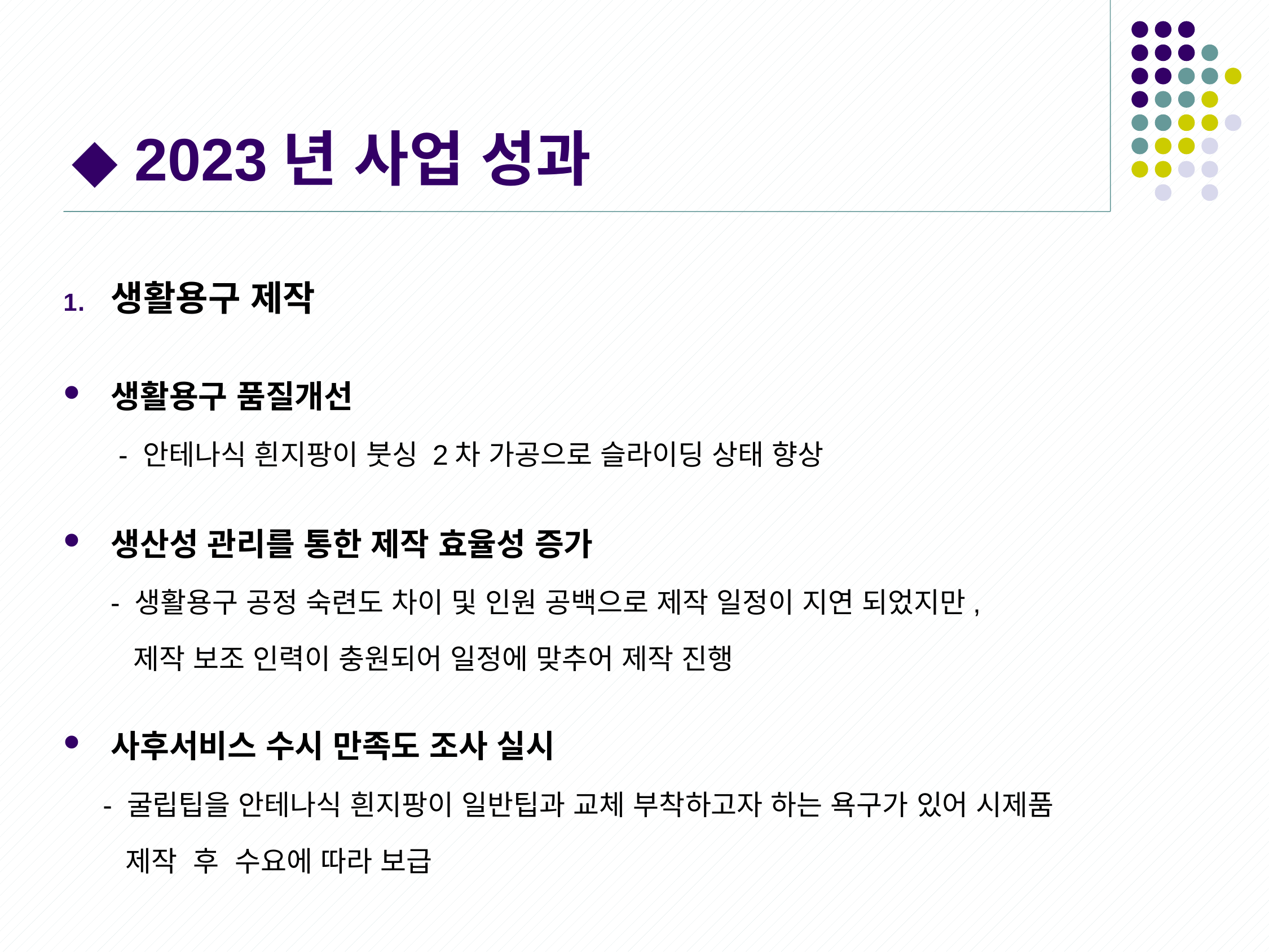

# ◆ 2023년 사업 성과
생활용구 제작

생활용구 품질개선
       - 안테나식 흰지팡이 붓싱 2차 가공으로 슬라이딩 상태 향상

생산성 관리를 통한 제작 효율성 증가
      - 생활용구 공정 숙련도 차이 및 인원 공백으로 제작 일정이 지연 되었지만,
        제작 보조 인력이 충원되어 일정에 맞추어 제작 진행

사후서비스 수시 만족도 조사 실시
     - 굴립팁을 안테나식 흰지팡이 일반팁과 교체 부착하고자 하는 욕구가 있어 시제품
       제작  후  수요에 따라 보급